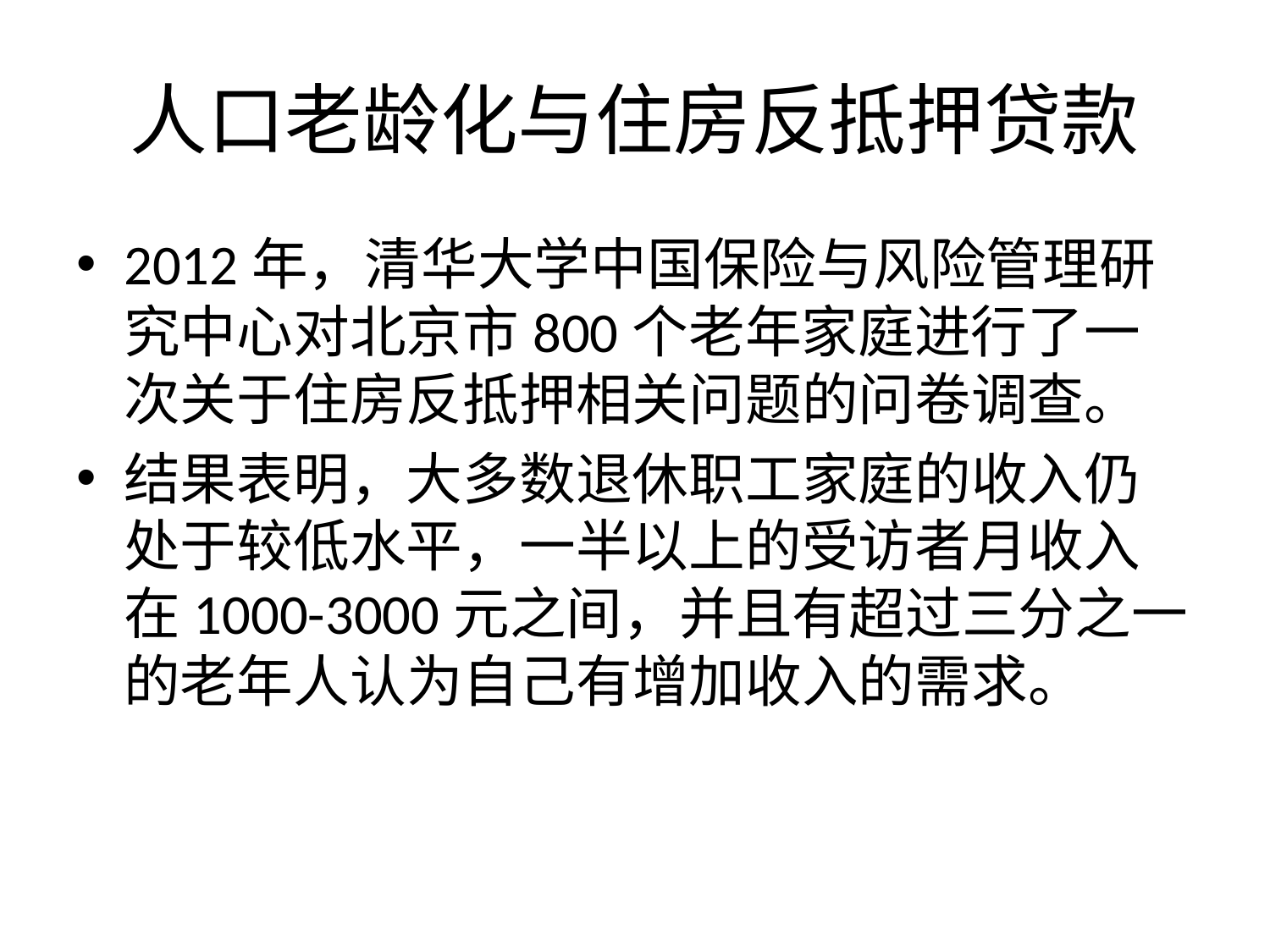

# 人口老龄化与住房反抵押贷款
2012年，清华大学中国保险与风险管理研究中心对北京市800个老年家庭进行了一次关于住房反抵押相关问题的问卷调查。
结果表明，大多数退休职工家庭的收入仍处于较低水平，一半以上的受访者月收入在1000-3000元之间，并且有超过三分之一的老年人认为自己有增加收入的需求。